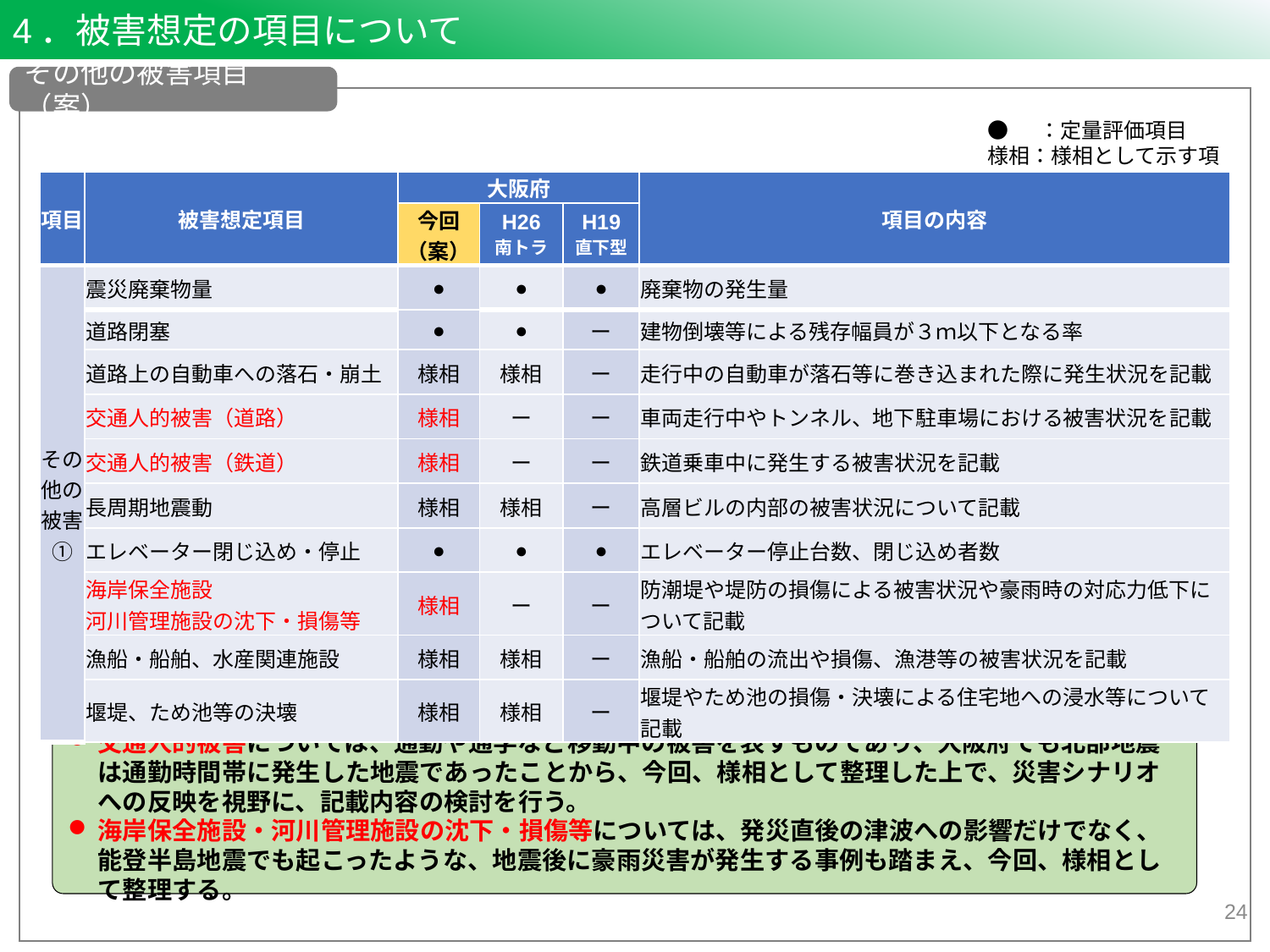

4．被害想定の項目について
その他の被害項目（案）

●　 ：定量評価項目
様相：様相として示す項目
| 項目 | 被害想定項目 | 大阪府 |  |  | 項目の内容 |
| --- | --- | --- | --- | --- | --- |
|  |  | 今回 （案） | H26 南トラ | H19 直下型 |  |
| その他の被害① | 震災廃棄物量 | ● | ● | ● | 廃棄物の発生量 |
|  | 道路閉塞 | ● | ● | ー | 建物倒壊等による残存幅員が３ｍ以下となる率 |
|  | 道路上の自動車への落石・崩土 | 様相 | 様相 | ー | 走行中の自動車が落石等に巻き込まれた際に発生状況を記載 |
|  | 交通人的被害（道路） | 様相 | ー | ー | 車両走行中やトンネル、地下駐車場における被害状況を記載 |
|  | 交通人的被害（鉄道） | 様相 | ー | ー | 鉄道乗車中に発生する被害状況を記載 |
|  | 長周期地震動 | 様相 | 様相 | ー | 高層ビルの内部の被害状況について記載 |
|  | エレベーター閉じ込め・停止 | ● | ● | ● | エレベーター停止台数、閉じ込め者数 |
|  | 海岸保全施設 河川管理施設の沈下・損傷等 | 様相 | ー | ー | 防潮堤や堤防の損傷による被害状況や豪雨時の対応力低下について記載 |
|  | 漁船・船舶、水産関連施設 | 様相 | 様相 | ー | 漁船・船舶の流出や損傷、漁港等の被害状況を記載 |
|  | 堰堤、ため池等の決壊 | 様相 | 様相 | ー | 堰堤やため池の損傷・決壊による住宅地への浸水等について記載 |
交通人的被害については、通勤や通学など移動中の被害を表すものであり、大阪府でも北部地震は通勤時間帯に発生した地震であったことから、今回、様相として整理した上で、災害シナリオへの反映を視野に、記載内容の検討を行う。
海岸保全施設・河川管理施設の沈下・損傷等については、発災直後の津波への影響だけでなく、能登半島地震でも起こったような、地震後に豪雨災害が発生する事例も踏まえ、今回、様相として整理する。
24